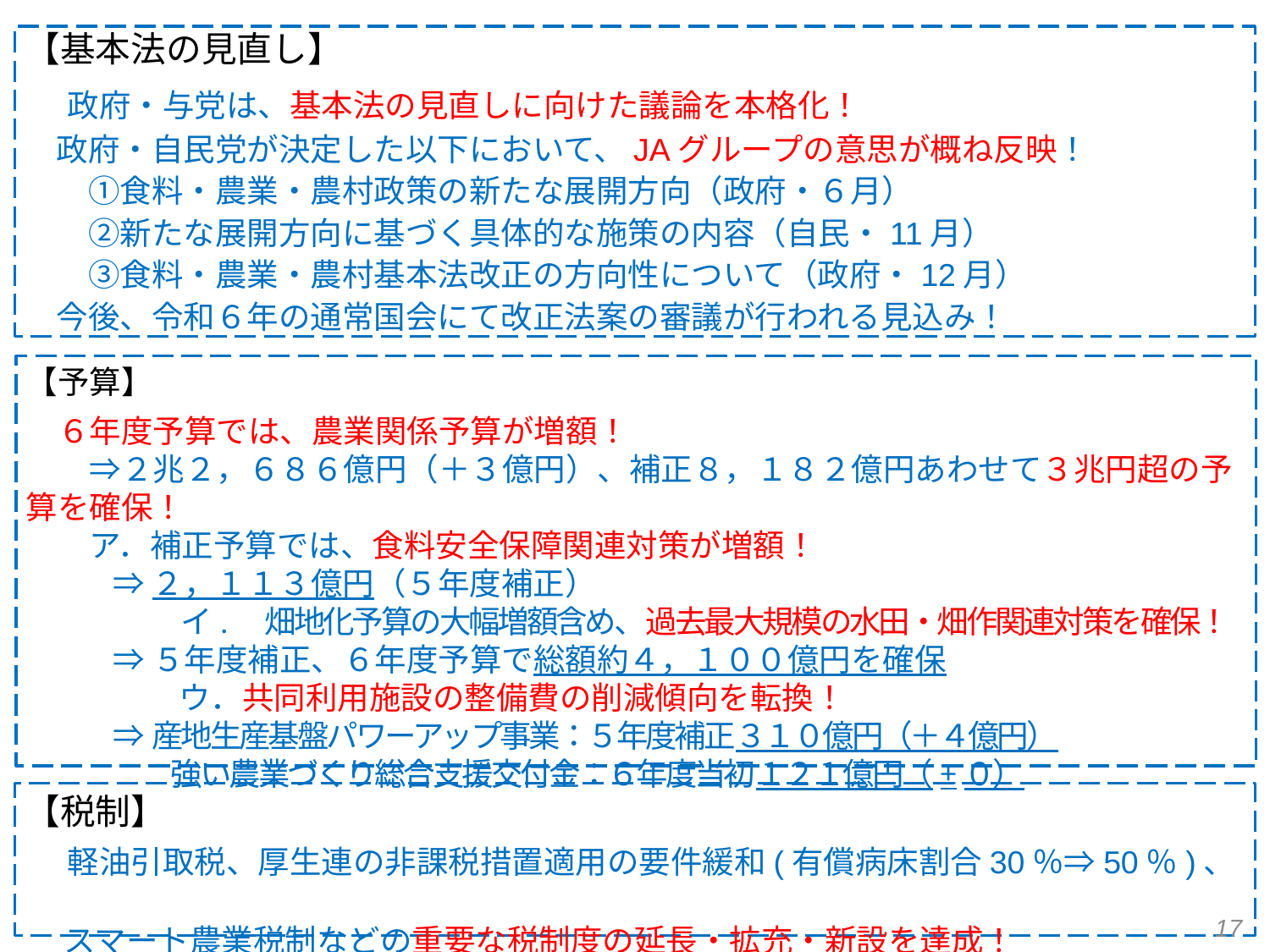

【基本法の見直し】
　政府・与党は、基本法の見直しに向けた議論を本格化！
　政府・自民党が決定した以下において、JAグループの意思が概ね反映！
　　①食料・農業・農村政策の新たな展開方向（政府・６月）
　　②新たな展開方向に基づく具体的な施策の内容（自民・11月）
　　③食料・農業・農村基本法改正の方向性について（政府・12月）
　今後、令和６年の通常国会にて改正法案の審議が行われる見込み！
【予算】
　６年度予算では、農業関係予算が増額！
　　⇒２兆２，６８６億円（＋３億円）、補正８，１８２億円あわせて３兆円超の予算を確保！
　　ア．補正予算では、食料安全保障関連対策が増額！
⇒２，１１３億円（５年度補正）
　　 イ.　畑地化予算の大幅増額含め、過去最大規模の水田・畑作関連対策を確保！
⇒５年度補正、６年度予算で総額約４，１００億円を確保
　　 ウ．共同利用施設の整備費の削減傾向を転換！
⇒産地生産基盤パワーアップ事業：５年度補正３１０億円（＋４億円）
　　強い農業づくり総合支援交付金：６年度当初１２１億円（±０）
【税制】
　軽油引取税、厚生連の非課税措置適用の要件緩和(有償病床割合30％⇒50％)、
　 スマート農業税制などの重要な税制度の延長・拡充・新設を達成！
17